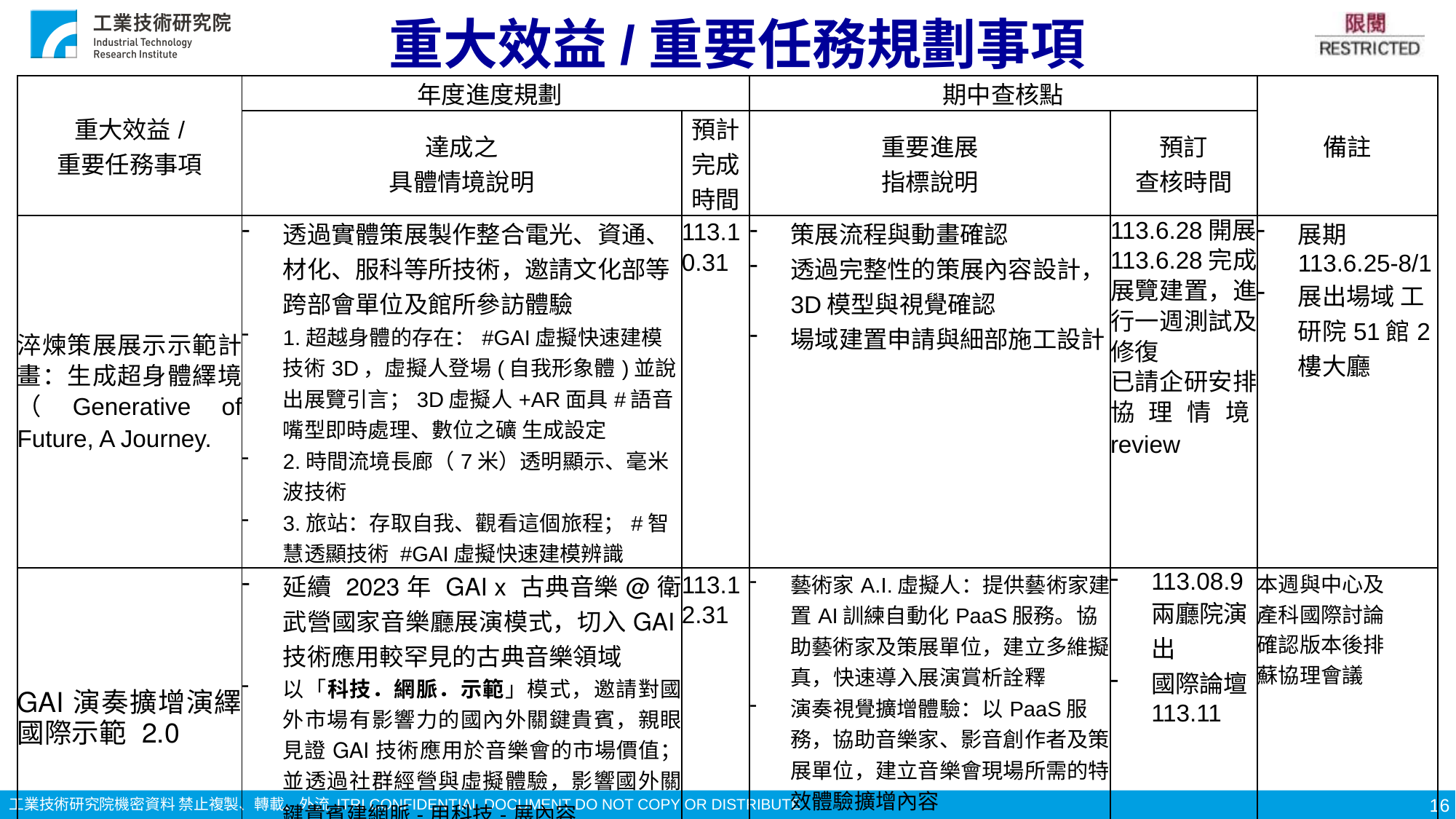

# 重大效益/重要任務規劃事項
| 重大效益/ 重要任務事項 | 年度進度規劃 |  | 期中查核點 |  | 備註 |
| --- | --- | --- | --- | --- | --- |
|  | 達成之 具體情境說明 | 預計 完成時間 | 重要進展 指標說明 | 預訂 查核時間 |  |
| 淬煉策展展示示範計畫：生成超身體繹境（Generative of Future, A Journey. | 透過實體策展製作整合電光、資通、材化、服科等所技術，邀請文化部等跨部會單位及館所參訪體驗 1.超越身體的存在：#GAI虛擬快速建模技術3D，虛擬人登場(自我形象體)並說出展覽引言；3D虛擬人+AR面具#語音嘴型即時處理、數位之礦 生成設定 2.時間流境長廊（7米）透明顯示、毫米波技術 3.旅站：存取自我、觀看這個旅程；#智慧透顯技術 #GAI虛擬快速建模辨識 | 113.10.31 | 策展流程與動畫確認 透過完整性的策展內容設計，3D模型與視覺確認 場域建置申請與細部施工設計 | 113.6.28開展 113.6.28完成展覽建置，進行一週測試及修復 已請企研安排協理情境review | 展期113.6.25-8/1 展出場域 工研院51館2樓大廳 |
| GAI演奏擴增演繹國際示範 2.0​ | 延續 2023年 GAI x 古典音樂@衛武營國家音樂廳展演模式，切入GAI技術應用較罕見的古典音樂領域 以「科技．網脈．示範」模式，邀請對國外市場有影響力的國內外關鍵貴賓，親眼見證GAI技術應用於音樂會的市場價值；並透過社群經營與虛擬體驗，影響國外關鍵貴賓建網脈-用科技-展內容​​ | 113.12.31 | 藝術家A.I.虛擬人：提供藝術家建置AI訓練自動化PaaS服務。協助藝術家及策展單位，建立多維擬真，快速導入展演賞析詮釋 演奏視覺擴增體驗：以PaaS服務，協助音樂家、影音創作者及策展單位，建立音樂會現場所需的特效體驗擴增內容 | 113.08.9兩廳院演出 國際論壇113.11 | 本週與中心及產科國際討論確認版本後排蘇協理會議 |
16